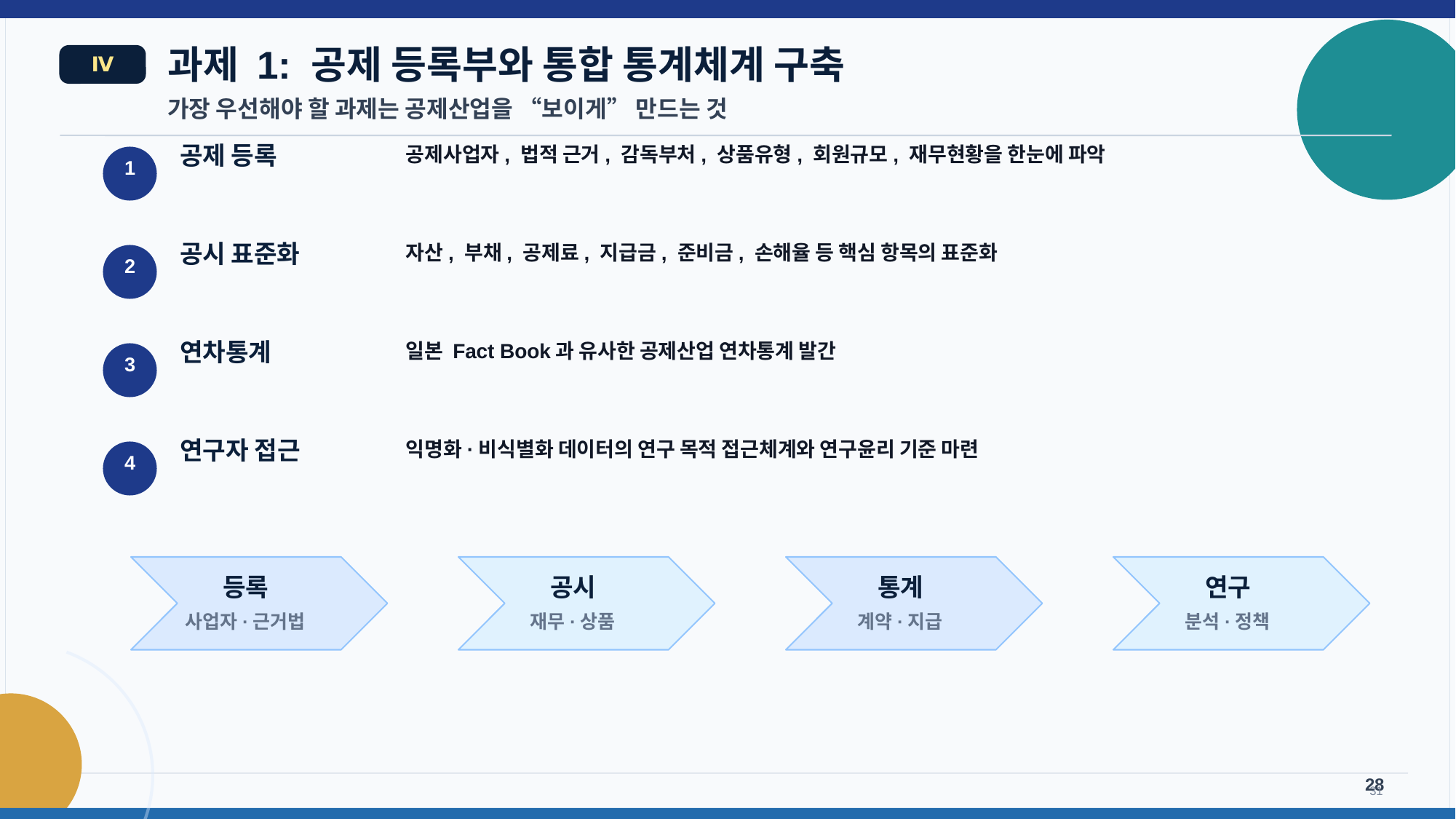

과제 1: 공제 등록부와 통합 통계체계 구축

Ⅳ
가장 우선해야 할 과제는 공제산업을 “보이게” 만드는 것
공제사업자, 법적 근거, 감독부처, 상품유형, 회원규모, 재무현황을 한눈에 파악

공제 등록

1
자산, 부채, 공제료, 지급금, 준비금, 손해율 등 핵심 항목의 표준화
공시 표준화

2
일본 Fact Book과 유사한 공제산업 연차통계 발간
연차통계

3
익명화·비식별화 데이터의 연구 목적 접근체계와 연구윤리 기준 마련
연구자 접근

4

등록
공시
통계
연구
사업자·근거법
재무·상품
계약·지급
분석·정책

28
31